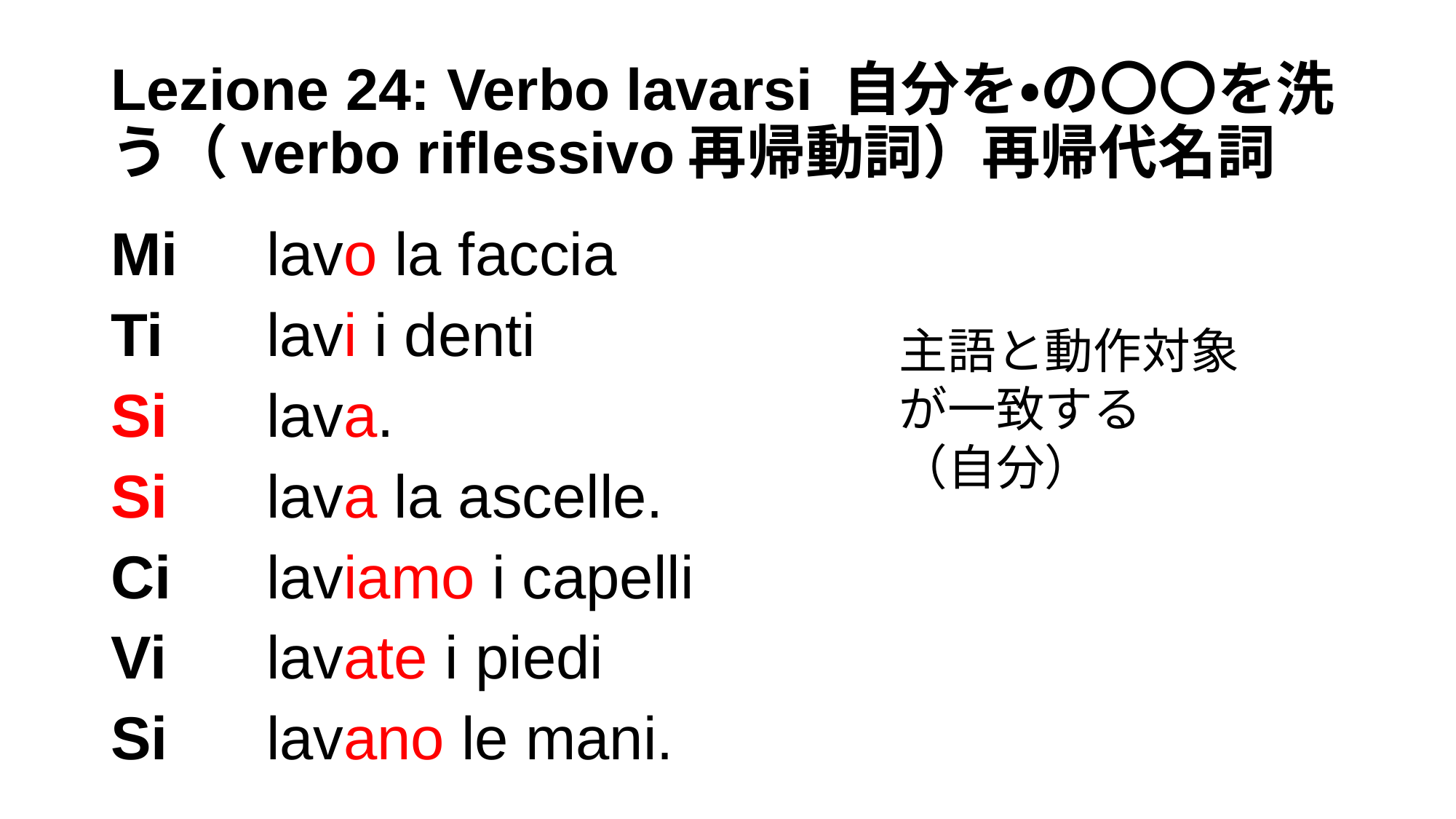

# Lezione 24: Verbo lavarsi 自分を・の〇〇を洗う（verbo riflessivo再帰動詞）再帰代名詞
Mi
Ti
Si
Si
Ci
Vi
Si

lavo la faccia
lavi i denti
lava.
lava la ascelle.
laviamo i capelli
lavate i piedi
lavano le mani.

主語と動作対象が一致する　（自分）